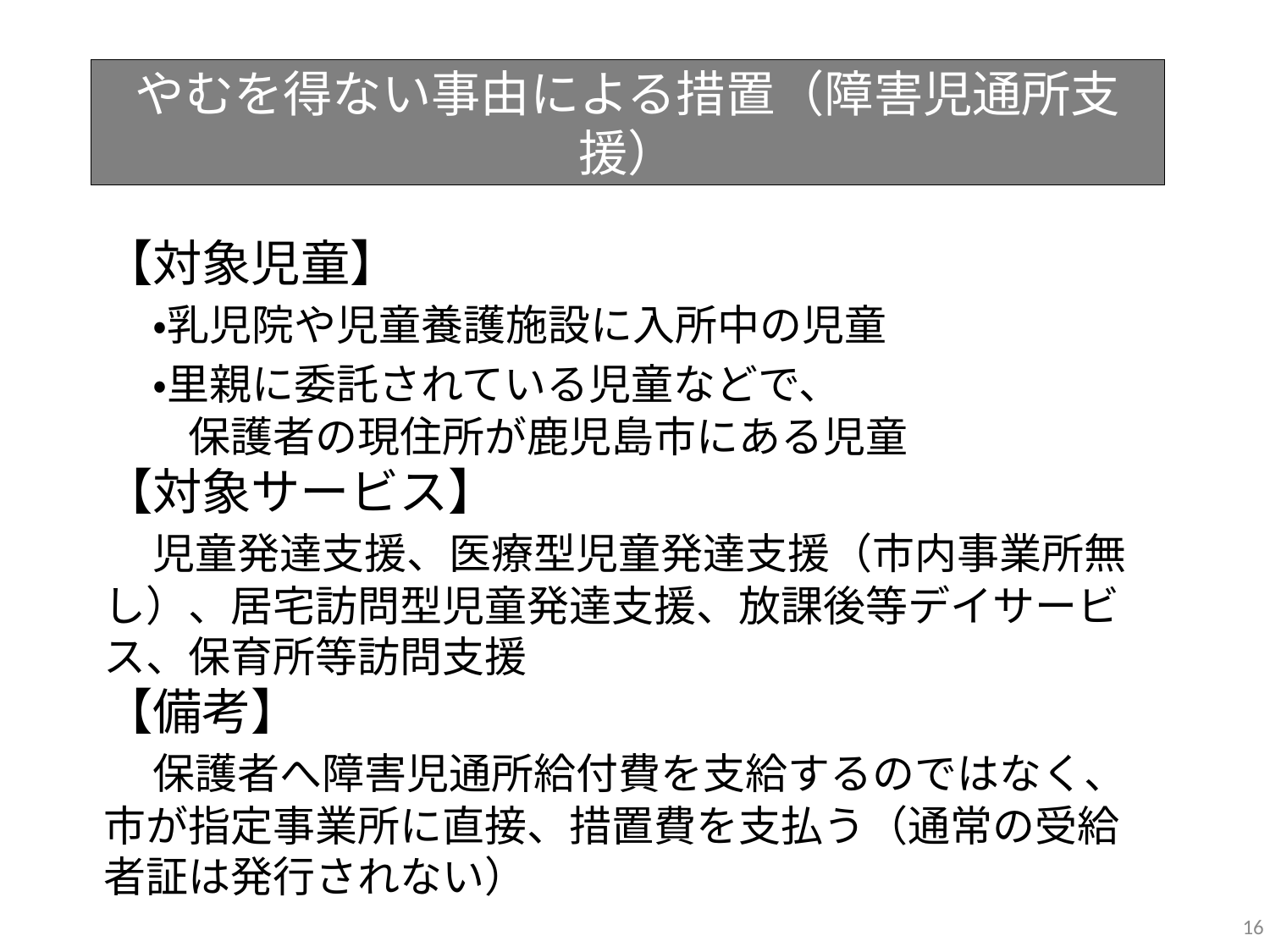

やむを得ない事由による措置（障害児通所支援）
【対象児童】
　・乳児院や児童養護施設に入所中の児童
　・里親に委託されている児童などで、
　　保護者の現住所が鹿児島市にある児童
【対象サービス】
　児童発達支援、医療型児童発達支援（市内事業所無し）、居宅訪問型児童発達支援、放課後等デイサービス、保育所等訪問支援
【備考】
　保護者へ障害児通所給付費を支給するのではなく、市が指定事業所に直接、措置費を支払う（通常の受給者証は発行されない）
16